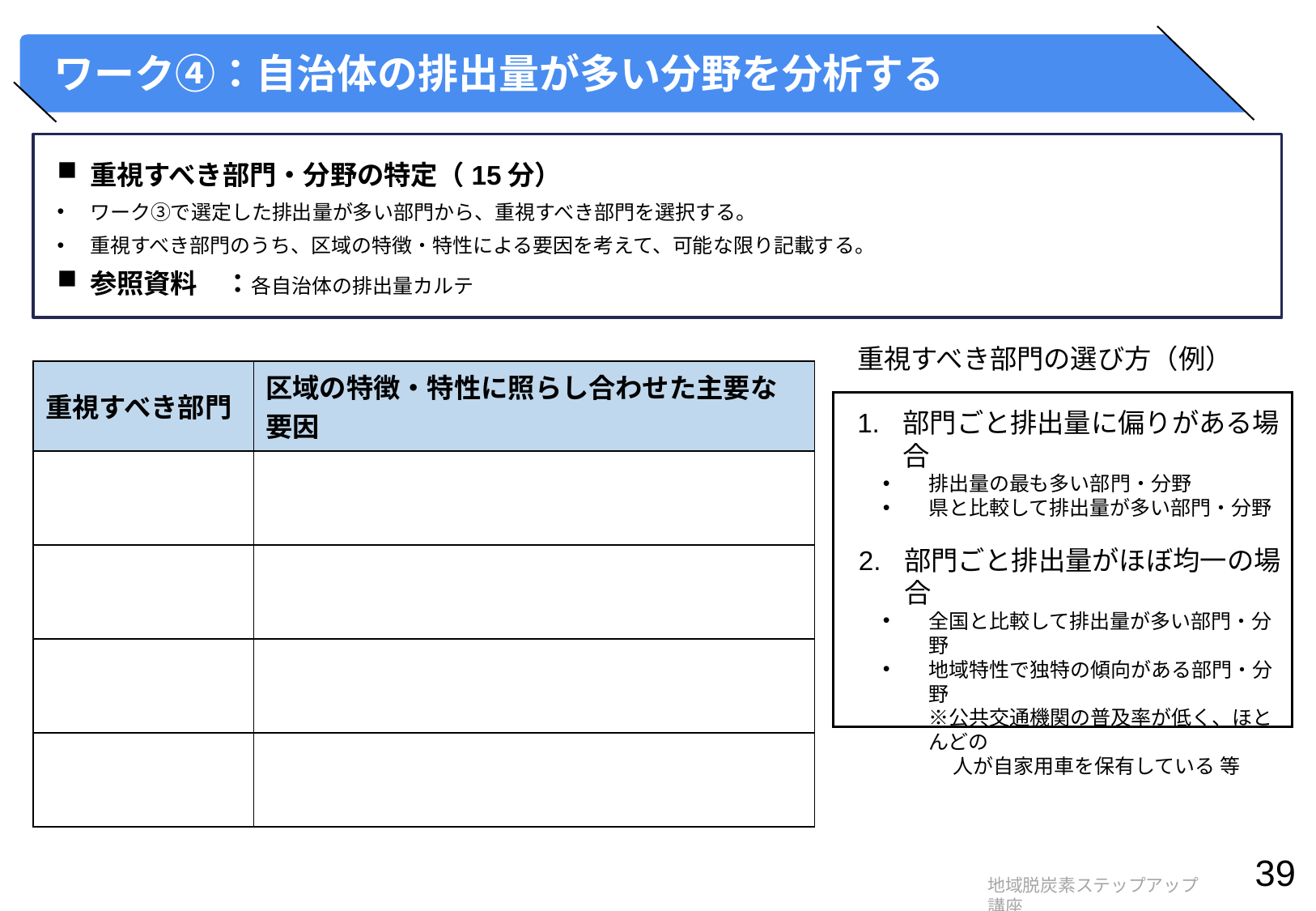

# ワーク④：自治体の排出量が多い分野を分析する
重視すべき部門・分野の特定（15分）
ワーク③で選定した排出量が多い部門から、重視すべき部門を選択する。
重視すべき部門のうち、区域の特徴・特性による要因を考えて、可能な限り記載する。
参照資料　：各自治体の排出量カルテ
| 重視すべき部門 | 区域の特徴・特性に照らし合わせた主要な要因 |
| --- | --- |
|  |  |
|  |  |
|  |  |
|  |  |
重視すべき部門の選び方（例）

部門ごと排出量に偏りがある場合
排出量の最も多い部門・分野
県と比較して排出量が多い部門・分野

部門ごと排出量がほぼ均一の場合
全国と比較して排出量が多い部門・分野
地域特性で独特の傾向がある部門・分野
※公共交通機関の普及率が低く、ほとんどの
　 人が自家用車を保有している 等